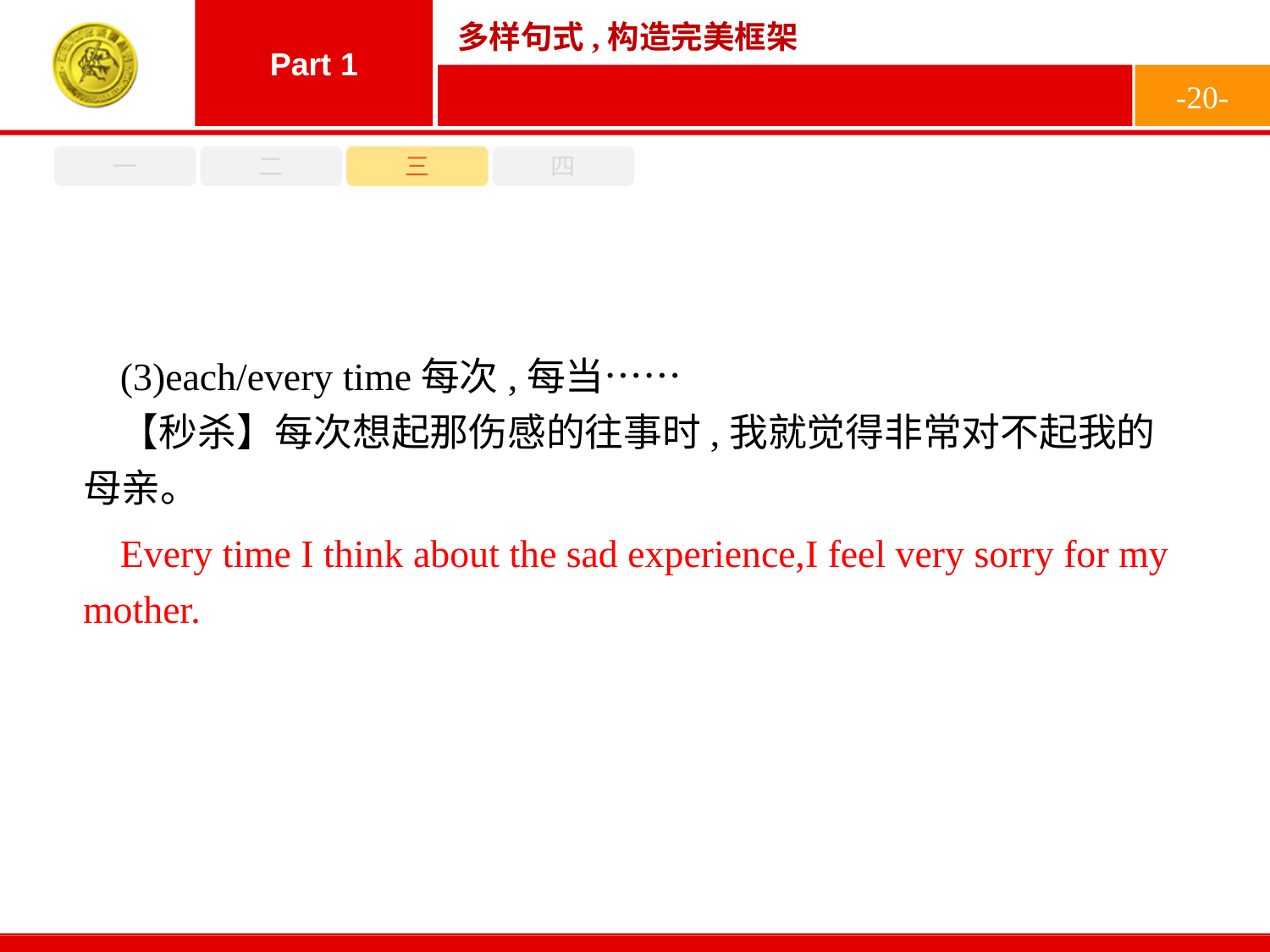

-20-
一
二
三
四
(3)each/every time每次,每当……
【秒杀】每次想起那伤感的往事时,我就觉得非常对不起我的母亲。
Every time I think about the sad experience,I feel very sorry for my mother.